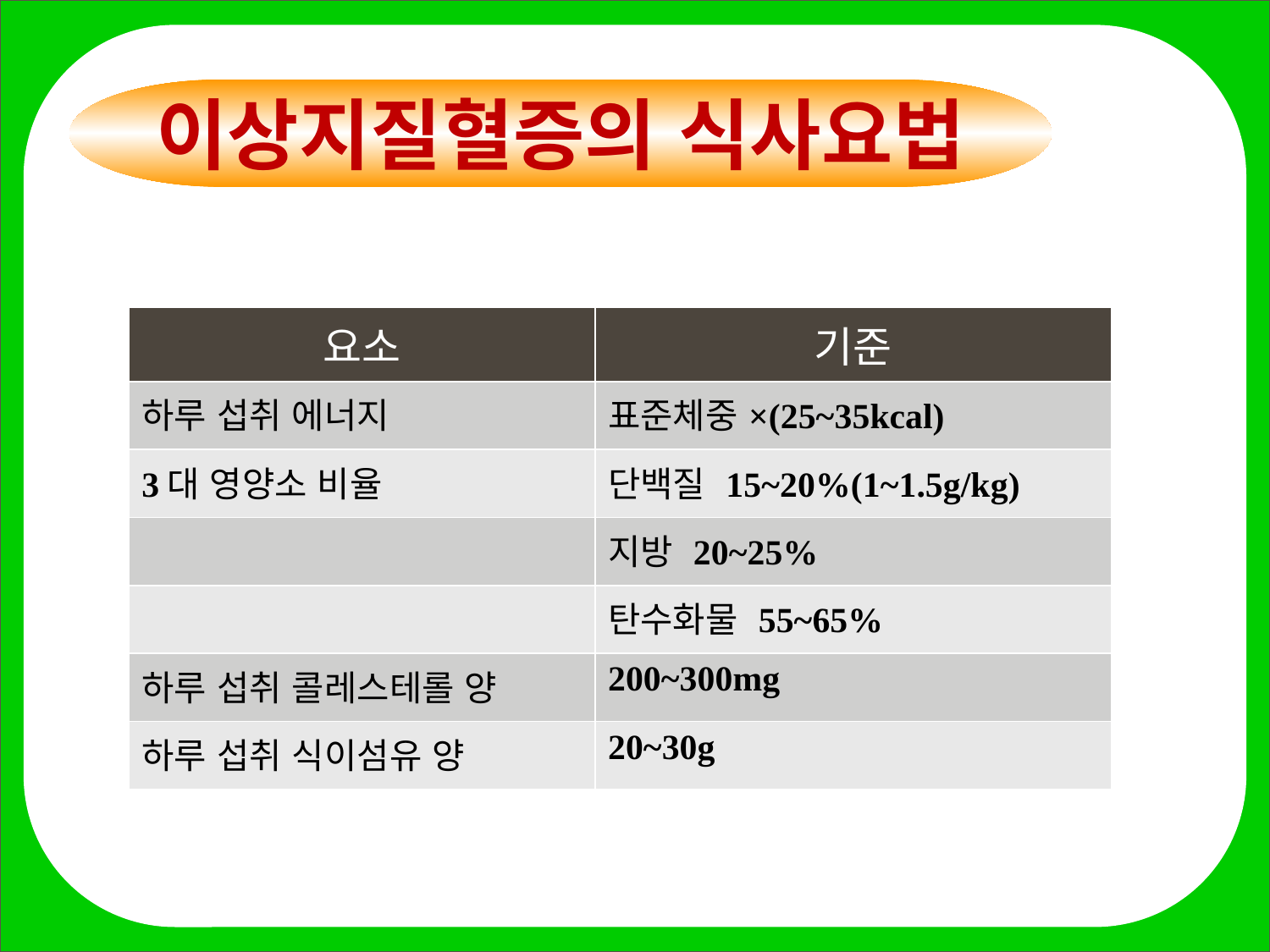

이상지질혈증의 식사요법

| 요소 | 기준 |
| --- | --- |
| 하루 섭취 에너지 | 표준체중×(25~35kcal) |
| 3대 영양소 비율 | 단백질 15~20%(1~1.5g/kg) |
|  | 지방 20~25% |
|  | 탄수화물 55~65% |
| 하루 섭취 콜레스테롤 양 | 200~300mg |
| 하루 섭취 식이섬유 양 | 20~30g |